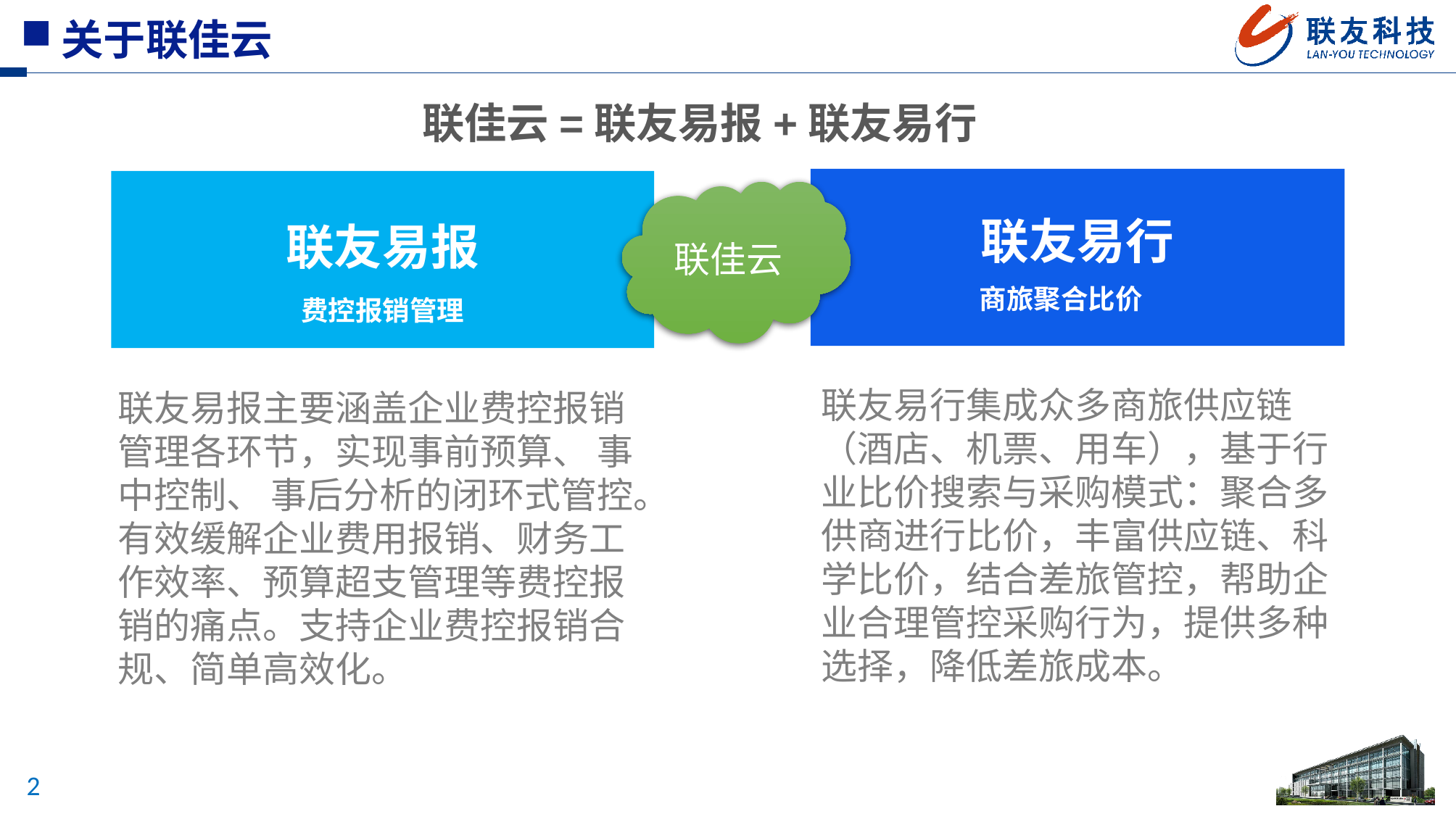

关于联佳云
联佳云=联友易报+联友易行

联友易行
商旅聚合比价

联友易报
费控报销管理
联佳云
联友易行集成众多商旅供应链（酒店、机票、用车），基于行业比价搜索与采购模式：聚合多供商进行比价，丰富供应链、科学比价，结合差旅管控，帮助企业合理管控采购行为，提供多种选择，降低差旅成本。
联友易报主要涵盖企业费控报销管理各环节，实现事前预算、 事中控制、 事后分析的闭环式管控。有效缓解企业费用报销、财务工作效率、预算超支管理等费控报销的痛点。支持企业费控报销合规、简单高效化。
2